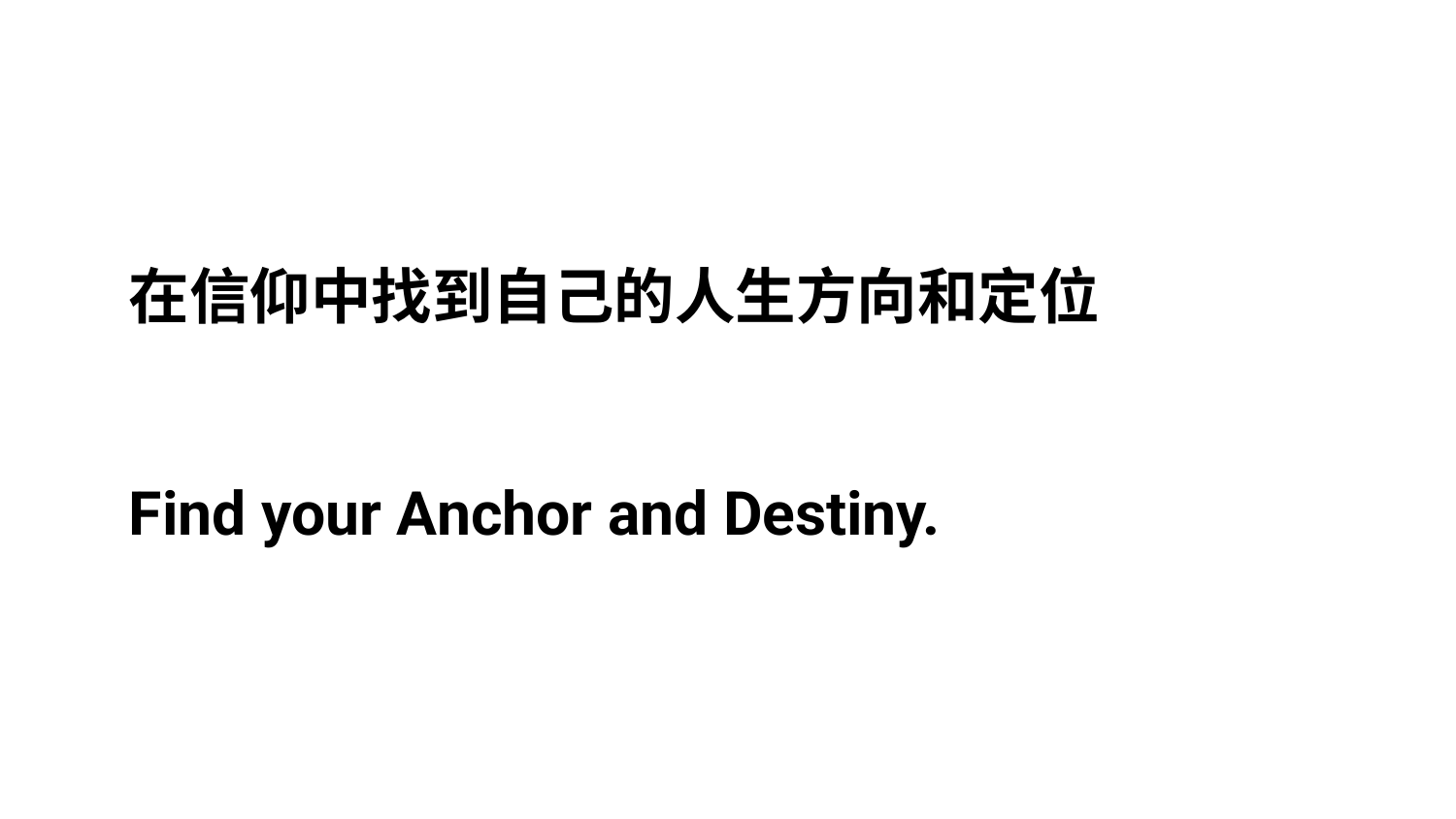

# 在信仰中找到自己的人生方向和定位

Find your Anchor and Destiny.